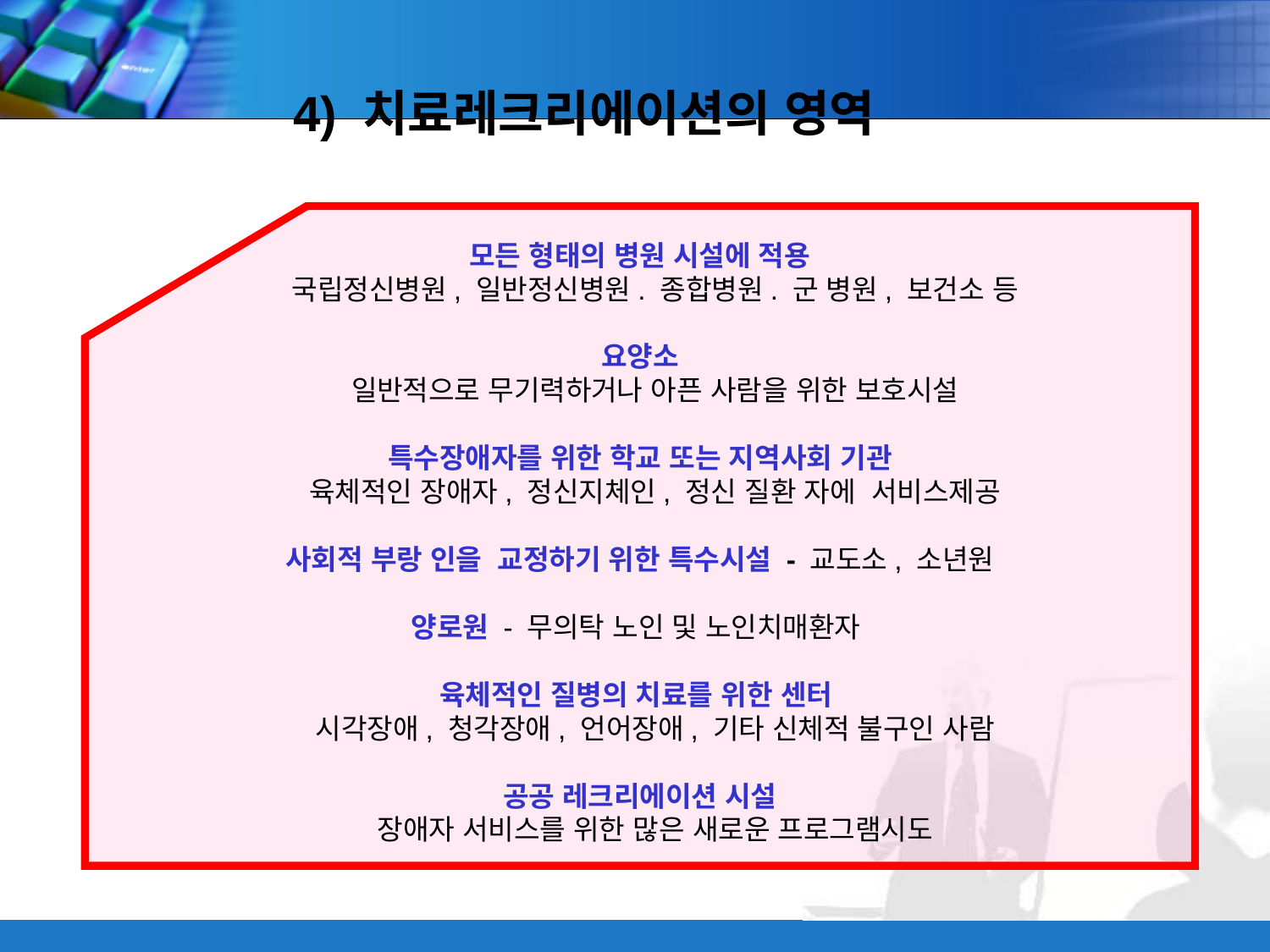

4) 치료레크리에이션의 영역
모든 형태의 병원 시설에 적용
   국립정신병원, 일반정신병원. 종합병원. 군 병원, 보건소 등

요양소
   일반적으로 무기력하거나 아픈 사람을 위한 보호시설

특수장애자를 위한 학교 또는 지역사회 기관
   육체적인 장애자, 정신지체인, 정신 질환 자에  서비스제공

사회적 부랑 인을  교정하기 위한 특수시설 - 교도소, 소년원

양로원 - 무의탁 노인 및 노인치매환자

육체적인 질병의 치료를 위한 센터
   시각장애, 청각장애, 언어장애, 기타 신체적 불구인 사람

공공 레크리에이션 시설
   장애자 서비스를 위한 많은 새로운 프로그램시도